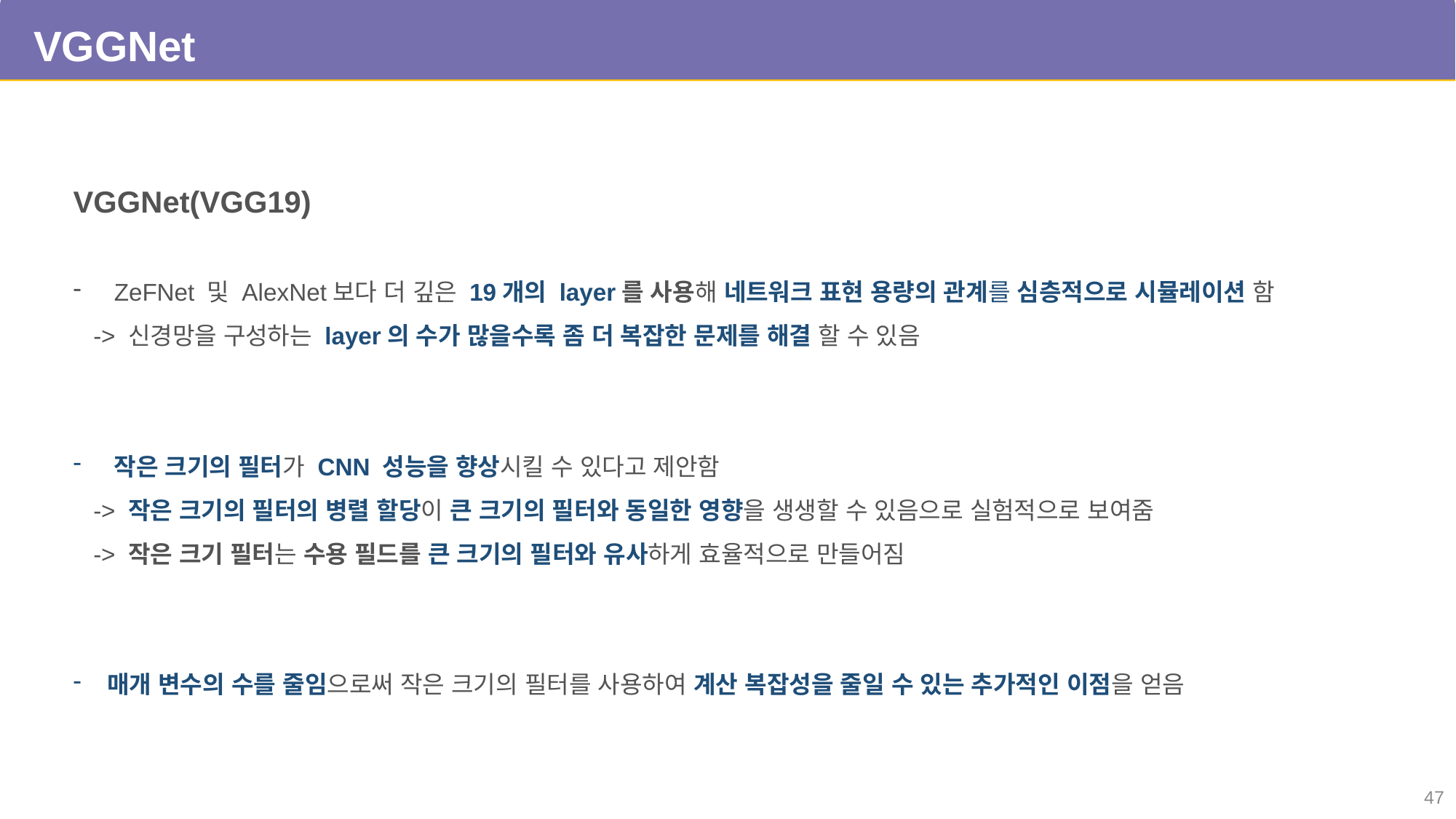

VGGNet

VGGNet(VGG19)

ZeFNet 및 AlexNet보다 더 깊은 19개의 layer를 사용해 네트워크 표현 용량의 관계를 심층적으로 시뮬레이션 함
   -> 신경망을 구성하는 layer의 수가 많을수록 좀 더 복잡한 문제를 해결 할 수 있음

작은 크기의 필터가 CNN 성능을 향상시킬 수 있다고 제안함
   -> 작은 크기의 필터의 병렬 할당이 큰 크기의 필터와 동일한 영향을 생생할 수 있음으로 실험적으로 보여줌
   -> 작은 크기 필터는 수용 필드를 큰 크기의 필터와 유사하게 효율적으로 만들어짐

매개 변수의 수를 줄임으로써 작은 크기의 필터를 사용하여 계산 복잡성을 줄일 수 있는 추가적인 이점을 얻음

47